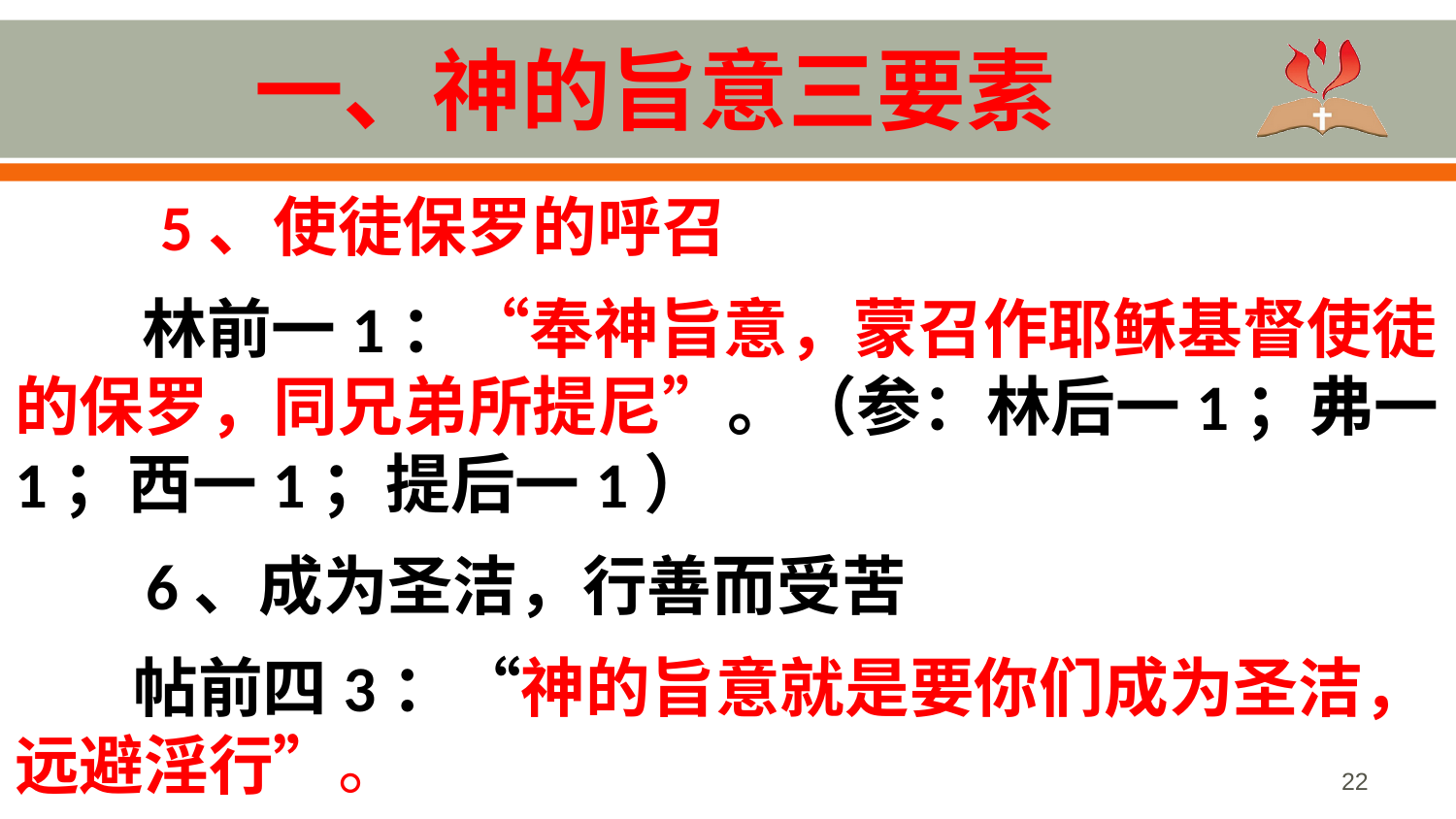

# 一、神的旨意三要素
 	5、使徒保罗的呼召
林前一1：“奉神旨意，蒙召作耶稣基督使徒的保罗，同兄弟所提尼”。（参：林后一1；弗一1；西一1；提后一1）
         6、成为圣洁，行善而受苦
帖前四3：“神的旨意就是要你们成为圣洁，远避淫行”。
22